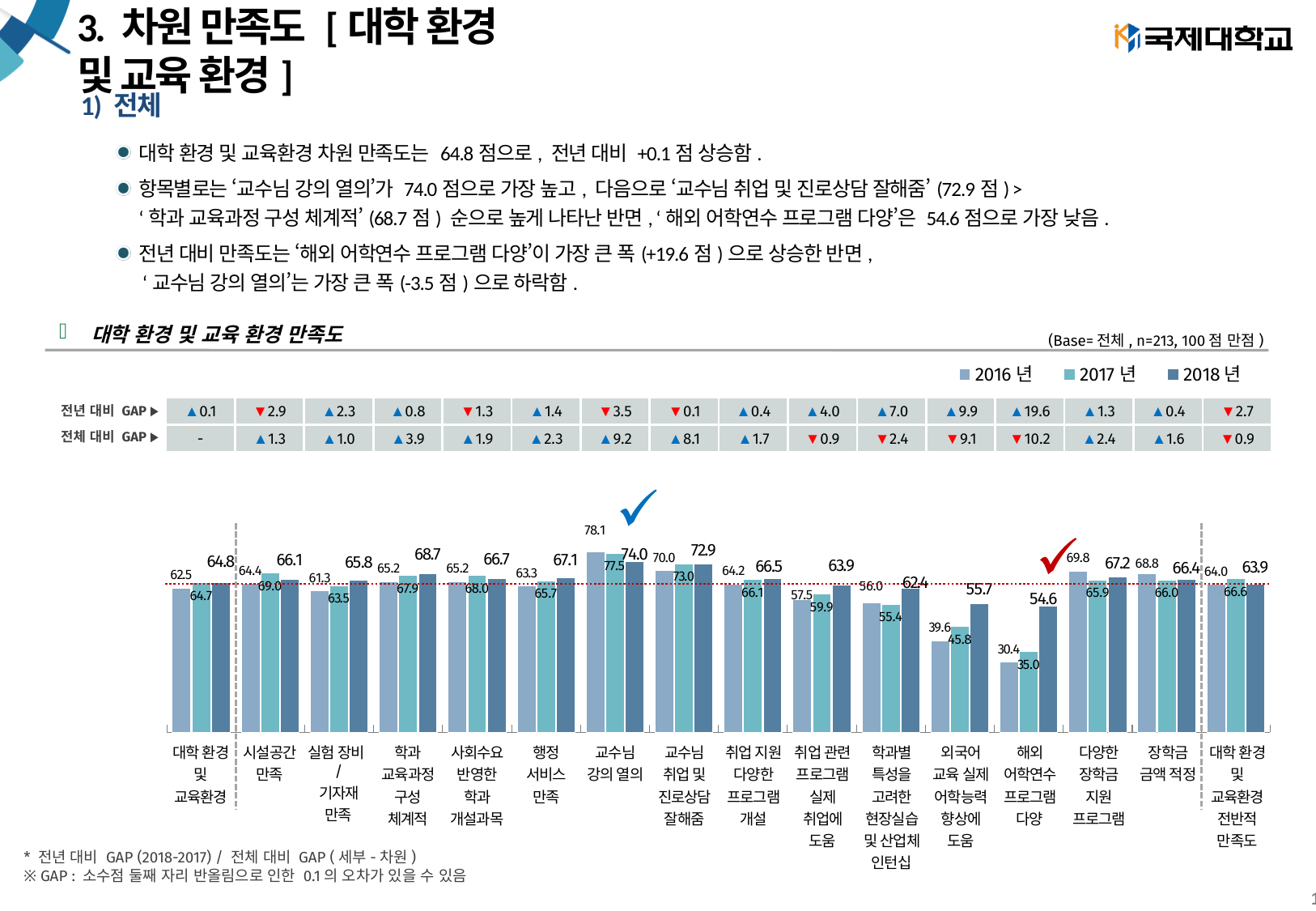

# 3. 차원 만족도 [대학 환경 및 교육 환경]
1) 전체
대학 환경 및 교육환경 차원 만족도는 64.8점으로, 전년 대비 +0.1점 상승함.
항목별로는 ‘교수님 강의 열의’가 74.0점으로 가장 높고, 다음으로 ‘교수님 취업 및 진로상담 잘해줌’(72.9점) >
‘학과 교육과정 구성 체계적’(68.7점) 순으로 높게 나타난 반면, ‘해외 어학연수 프로그램 다양’은 54.6점으로 가장 낮음.
전년 대비 만족도는 ‘해외 어학연수 프로그램 다양’이 가장 큰 폭(+19.6점)으로 상승한 반면,
 ‘교수님 강의 열의’는 가장 큰 폭(-3.5점)으로 하락함.
대학 환경 및 교육 환경 만족도
(Base=전체, n=213, 100점 만점)

### Chart

| Category | 2016년 | 2017년 | 2018년 |
|---|---|---|---|
| 대학 환경 및 교육환경 | 62.47024022321428 | 64.65320346320344 | 64.75553248264517 |
| 시설공간 만족 | 64.37500750000001 | 68.99212121212123 | 66.12582159624418 |
| 실험 장비/기자재 만족 | 61.249999999999986 | 63.53454545454547 | 65.81220657276995 |
| 학과 교육과정 구성 체계적 | 65.20832874999996 | 67.87696969696965 | 68.71745283018873 |
| 사회수요 반영한 학과 개설과목 | 65.20833500000002 | 67.97818181818184 | 66.67251184834126 |
| 행정서비스 만족 | 63.33333375000002 | 65.65939393939395 | 67.06556603773592 |
| 교수님 강의 열의 | 78.12499375000002 | 77.47575757575751 | 74.02253521126762 |
| 교수님 취업 및 진로상담 잘해줌 | 69.99999625000001 | 73.02848484848484 | 72.85952380952385 |
| 취업 지원 다양한 프로그램 개설 | 64.16666875000001 | 66.06363636363639 | 66.51090047393367 |
| 취업 관련 프로그램 실제 취업에 도움 | 57.500002499999994 | 59.90303030303028 | 63.85305164319249 |
| 학과별 특성을 고려한 현장실습 및 산업체 인턴십 | 56.041669999999996 | 55.35454545454545 | 62.35283018867932 |
| 외국어 교육 실제 어학능력 향상에 도움 | 39.583335000000005 | 45.75575757575758 | 55.719718309859175 |
| 해외 어학연수 프로그램 다양 | 30.416664999999995 | 34.95151515151515 | 54.56886792452833 |
| 다양한 장학금 지원 프로그램 | 69.79166374999997 | 65.85636363636365 | 67.22112676056342 |
| 장학금 금액 적정 | 68.75000125 | 65.96000000000004 | 66.36244131455399 |
| 대학 환경 및 교육환경 전반적 만족도 | 63.95833750000001 | 66.56424242424241 | 63.93568075117376 |
| ▲0.1 | ▼2.9 | ▲2.3 | ▲0.8 | ▼1.3 | ▲1.4 | ▼3.5 | ▼0.1 | ▲0.4 | ▲4.0 | ▲7.0 | ▲9.9 | ▲19.6 | ▲1.3 | ▲0.4 | ▼2.7 |
| --- | --- | --- | --- | --- | --- | --- | --- | --- | --- | --- | --- | --- | --- | --- | --- |
| - | ▲1.3 | ▲1.0 | ▲3.9 | ▲1.9 | ▲2.3 | ▲9.2 | ▲8.1 | ▲1.7 | ▼0.9 | ▼2.4 | ▼9.1 | ▼10.2 | ▲2.4 | ▲1.6 | ▼0.9 |
전년 대비 GAP ▶
전체 대비 GAP ▶

| 대학 환경 및 교육환경 | 시설공간 만족 | 실험 장비/ 기자재 만족 | 학과 교육과정 구성 체계적 | 사회수요 반영한 학과 개설과목 | 행정 서비스 만족 | 교수님 강의 열의 | 교수님 취업 및 진로상담 잘해줌 | 취업 지원 다양한 프로그램 개설 | 취업 관련 프로그램 실제 취업에 도움 | 학과별 특성을 고려한 현장실습 및 산업체 인턴십 | 외국어 교육 실제 어학능력 향상에 도움 | 해외 어학연수 프로그램 다양 | 다양한 장학금 지원 프로그램 | 장학금 금액 적정 | 대학 환경 및 교육환경 전반적 만족도 |
| --- | --- | --- | --- | --- | --- | --- | --- | --- | --- | --- | --- | --- | --- | --- | --- |
* 전년 대비 GAP (2018-2017) / 전체 대비 GAP (세부-차원)
※ GAP : 소수점 둘째 자리 반올림으로 인한 0.1의 오차가 있을 수 있음